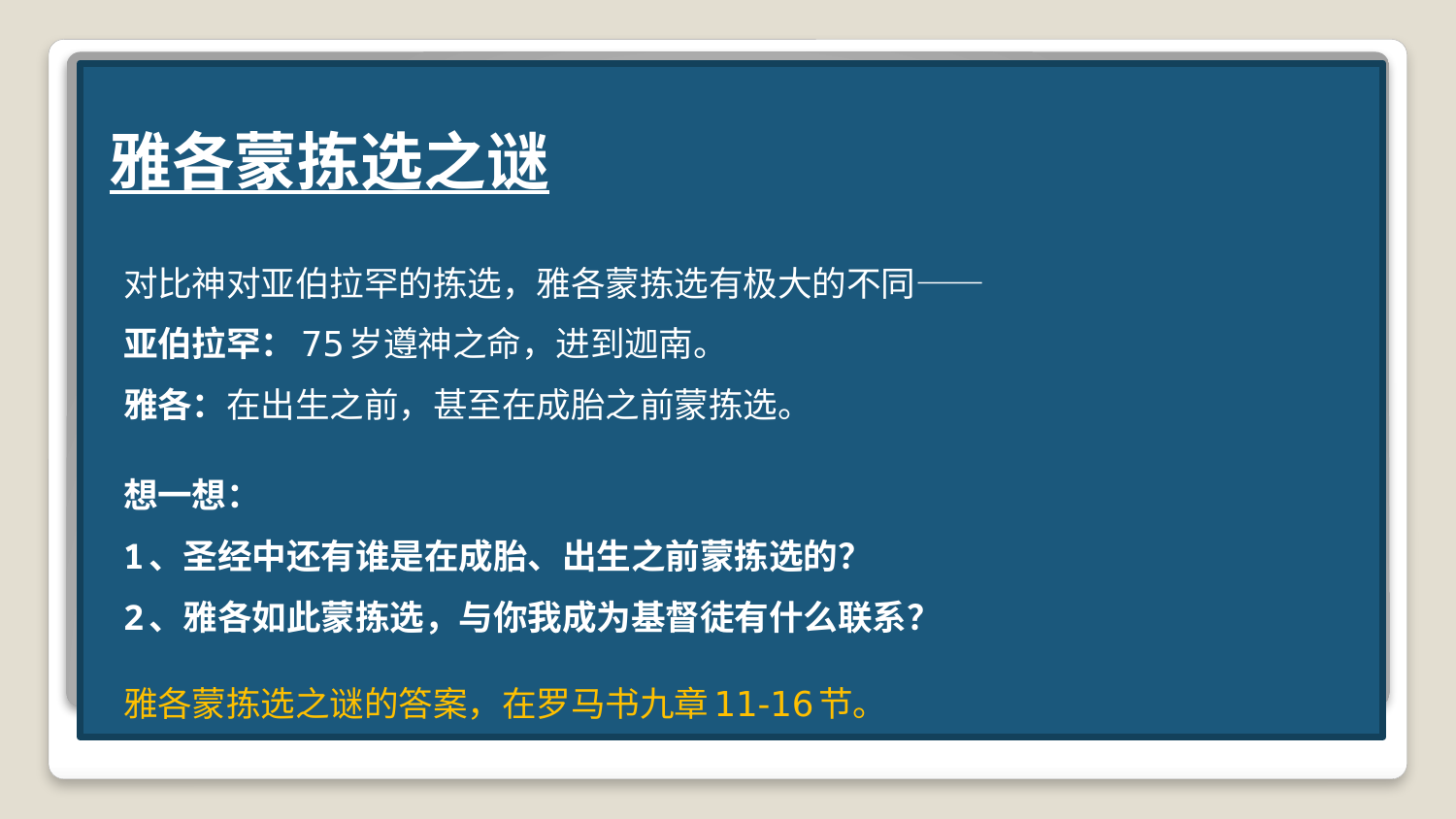

雅各蒙拣选之谜

对比神对亚伯拉罕的拣选，雅各蒙拣选有极大的不同——
亚伯拉罕：75岁遵神之命，进到迦南。
雅各：在出生之前，甚至在成胎之前蒙拣选。

想一想：
1、圣经中还有谁是在成胎、出生之前蒙拣选的？
2、雅各如此蒙拣选，与你我成为基督徒有什么联系？

雅各蒙拣选之谜的答案，在罗马书九章11-16节。